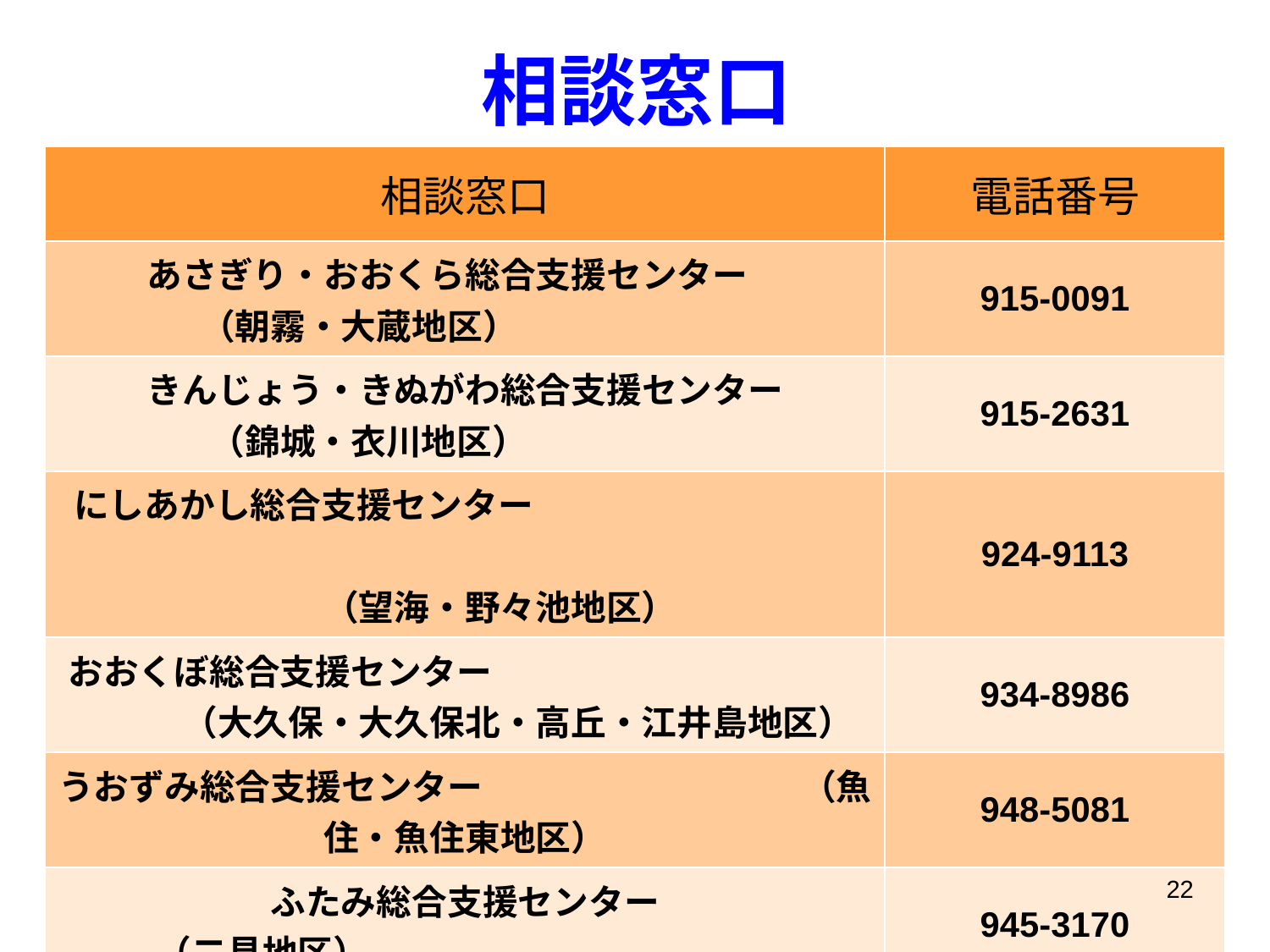

相談窓口
| 相談窓口 | 電話番号 |
| --- | --- |
| あさぎり・おおくら総合支援センター　 （朝霧・大蔵地区） | 915-0091 |
| きんじょう・きぬがわ総合支援センター （錦城・衣川地区） | 915-2631 |
| にしあかし総合支援センター 　　　　　　　　　 　　（望海・野々池地区） | 924-9113 |
| おおくぼ総合支援センター 　　　　　　　　　　　　　（大久保・大久保北・高丘・江井島地区） | 934-8986 |
| うおずみ総合支援センター　　　　　　　　　（魚住・魚住東地区） | 948-5081 |
| ふたみ総合支援センター （二見地区） | 945-3170 |
22